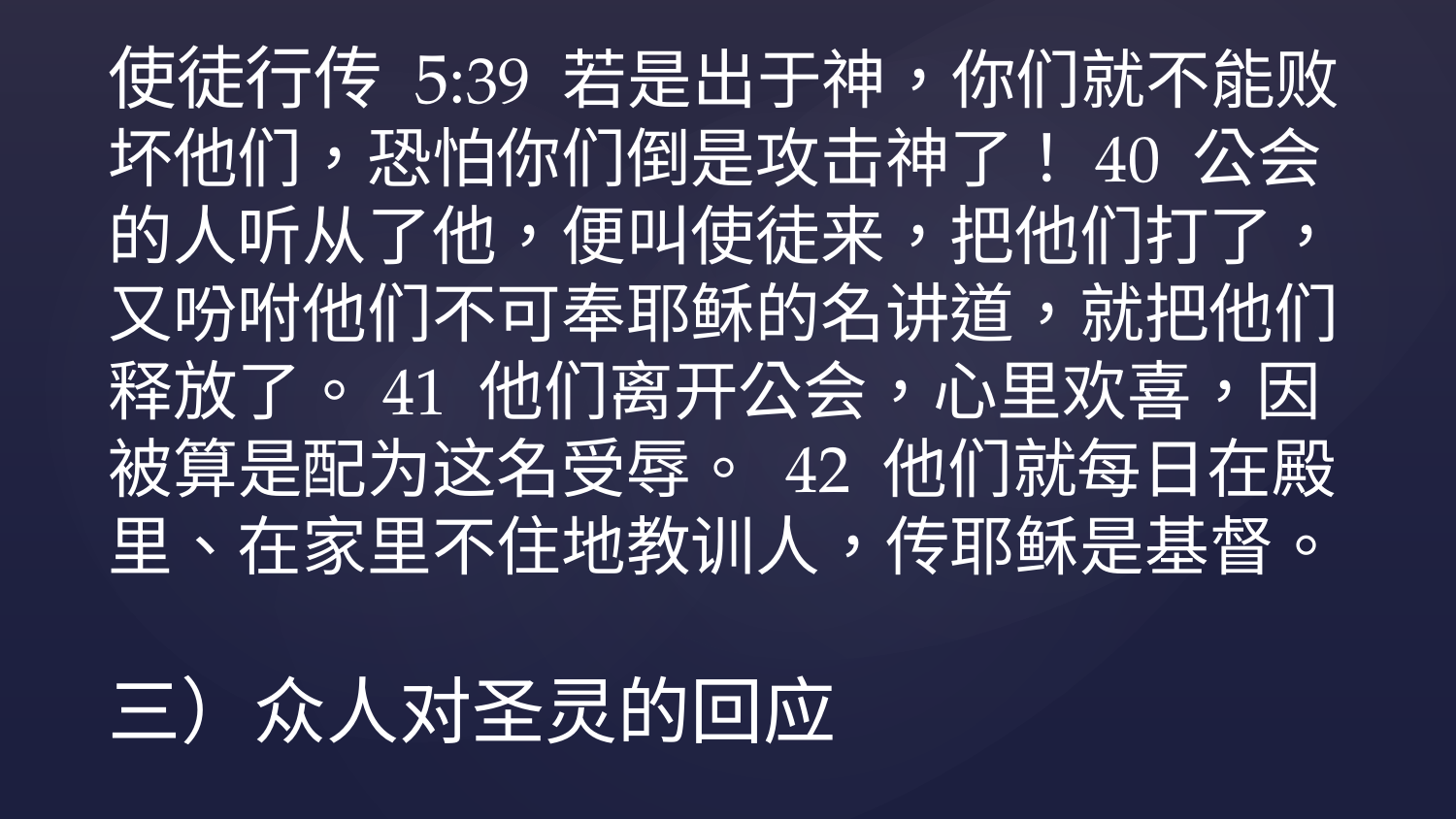

使徒行传 5:39 若是出于神，你们就不能败坏他们，恐怕你们倒是攻击神了！40 公会的人听从了他，便叫使徒来，把他们打了，又吩咐他们不可奉耶稣的名讲道，就把他们释放了。41 他们离开公会，心里欢喜，因被算是配为这名受辱。 42 他们就每日在殿里、在家里不住地教训人，传耶稣是基督。

三）众人对圣灵的回应